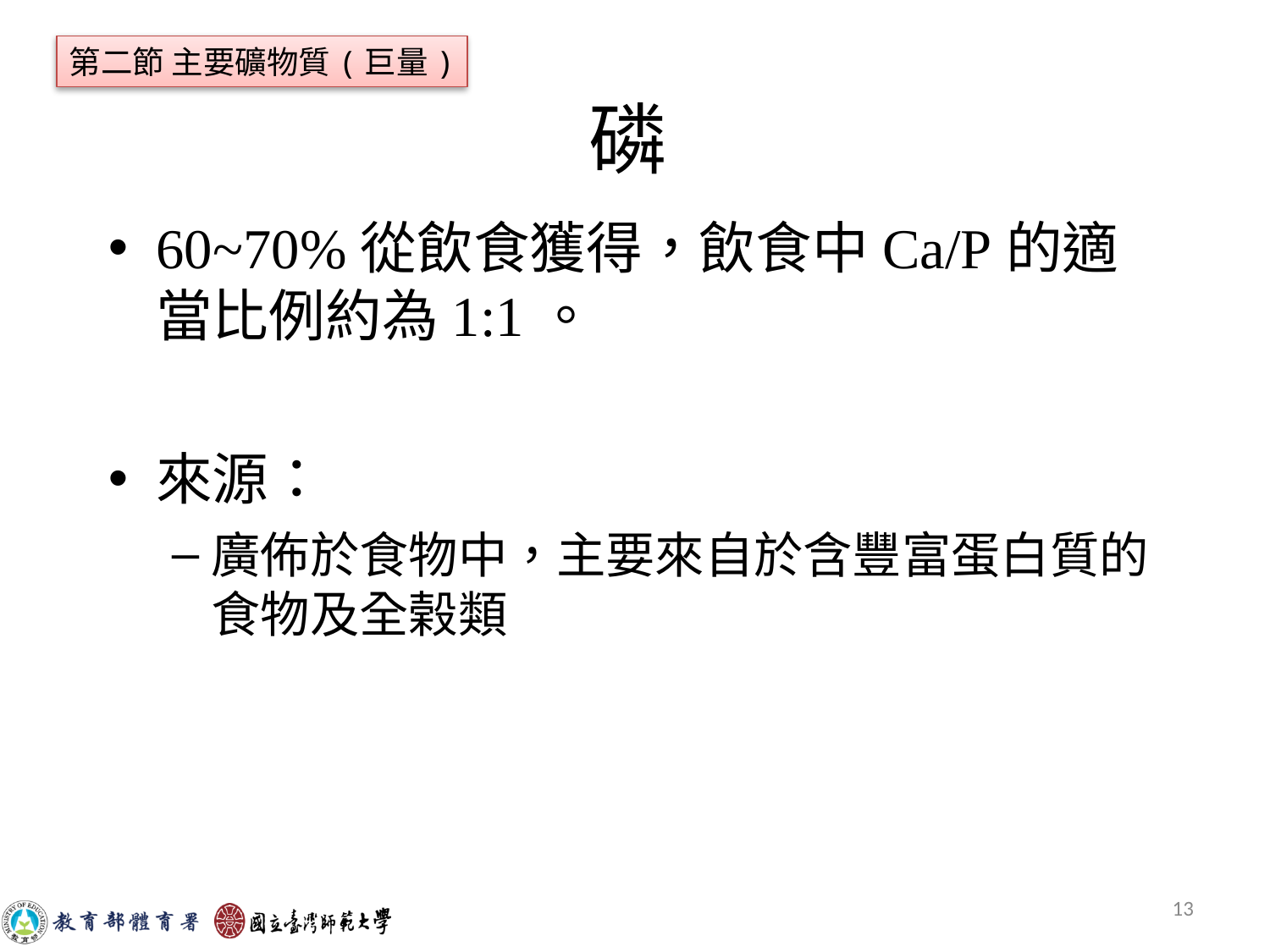

第二節 主要礦物質(巨量)
# 磷
60~70%從飲食獲得，飲食中Ca/P的適當比例約為1:1。

來源：
廣佈於食物中，主要來自於含豐富蛋白質的食物及全榖類

13